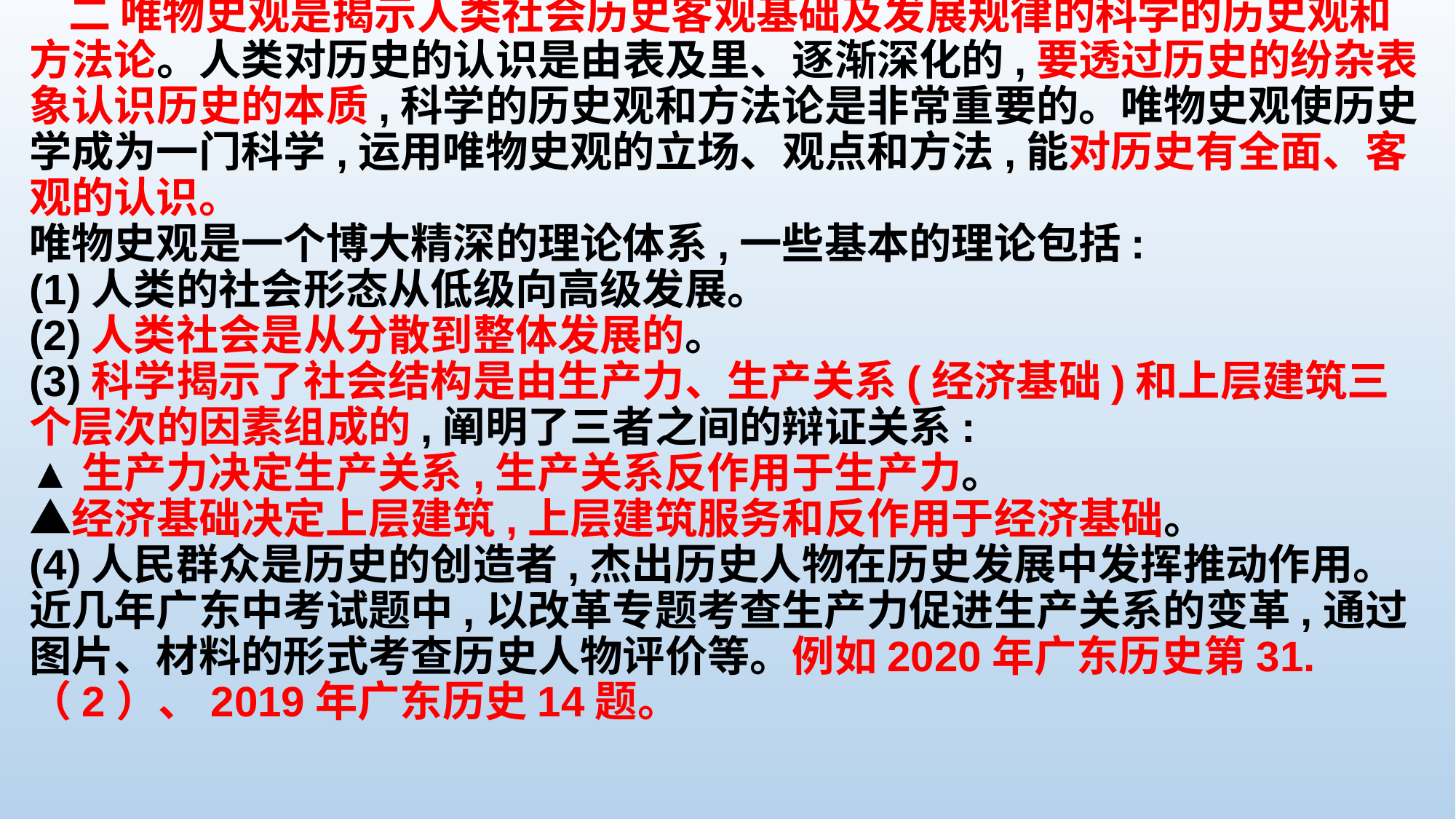

# 二 唯物史观是揭示人类社会历史客观基础及发展规律的科学的历史观和方法论。人类对历史的认识是由表及里、逐渐深化的,要透过历史的纷杂表象认识历史的本质,科学的历史观和方法论是非常重要的。唯物史观使历史学成为一门科学,运用唯物史观的立场、观点和方法,能对历史有全面、客观的认识。 唯物史观是一个博大精深的理论体系,一些基本的理论包括: (1)人类的社会形态从低级向高级发展。 (2)人类社会是从分散到整体发展的。 (3)科学揭示了社会结构是由生产力、生产关系(经济基础)和上层建筑三个层次的因素组成的,阐明了三者之间的辩证关系: ▲生产力决定生产关系,生产关系反作用于生产力。 ▲经济基础决定上层建筑,上层建筑服务和反作用于经济基础。 (4)人民群众是历史的创造者,杰出历史人物在历史发展中发挥推动作用。 近几年广东中考试题中,以改革专题考查生产力促进生产关系的变革,通过图片、材料的形式考查历史人物评价等。例如2020年广东历史第31.（2）、2019年广东历史14题。